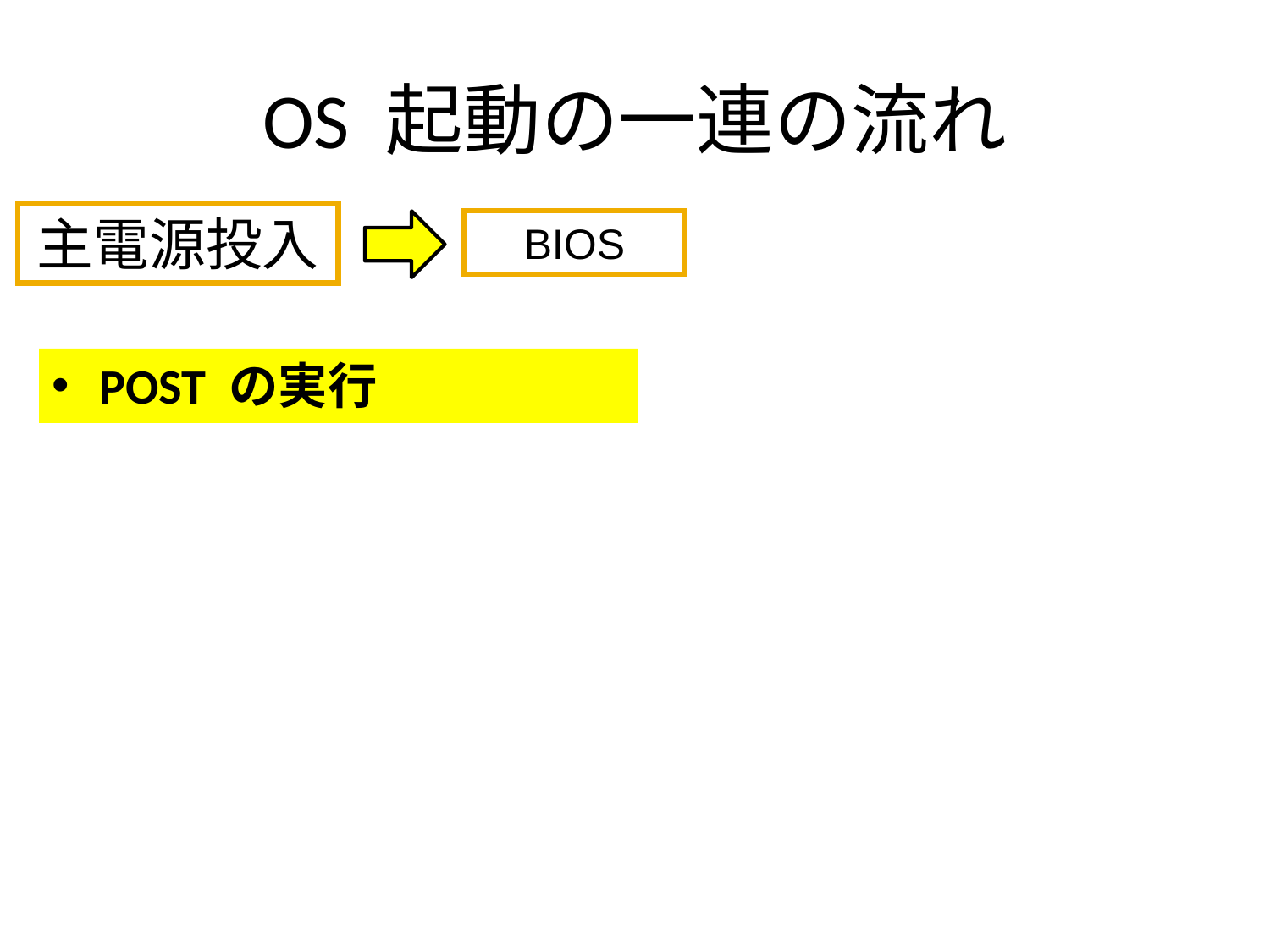

# OS 起動の一連の流れ
主電源投入

BIOS
POST の実行